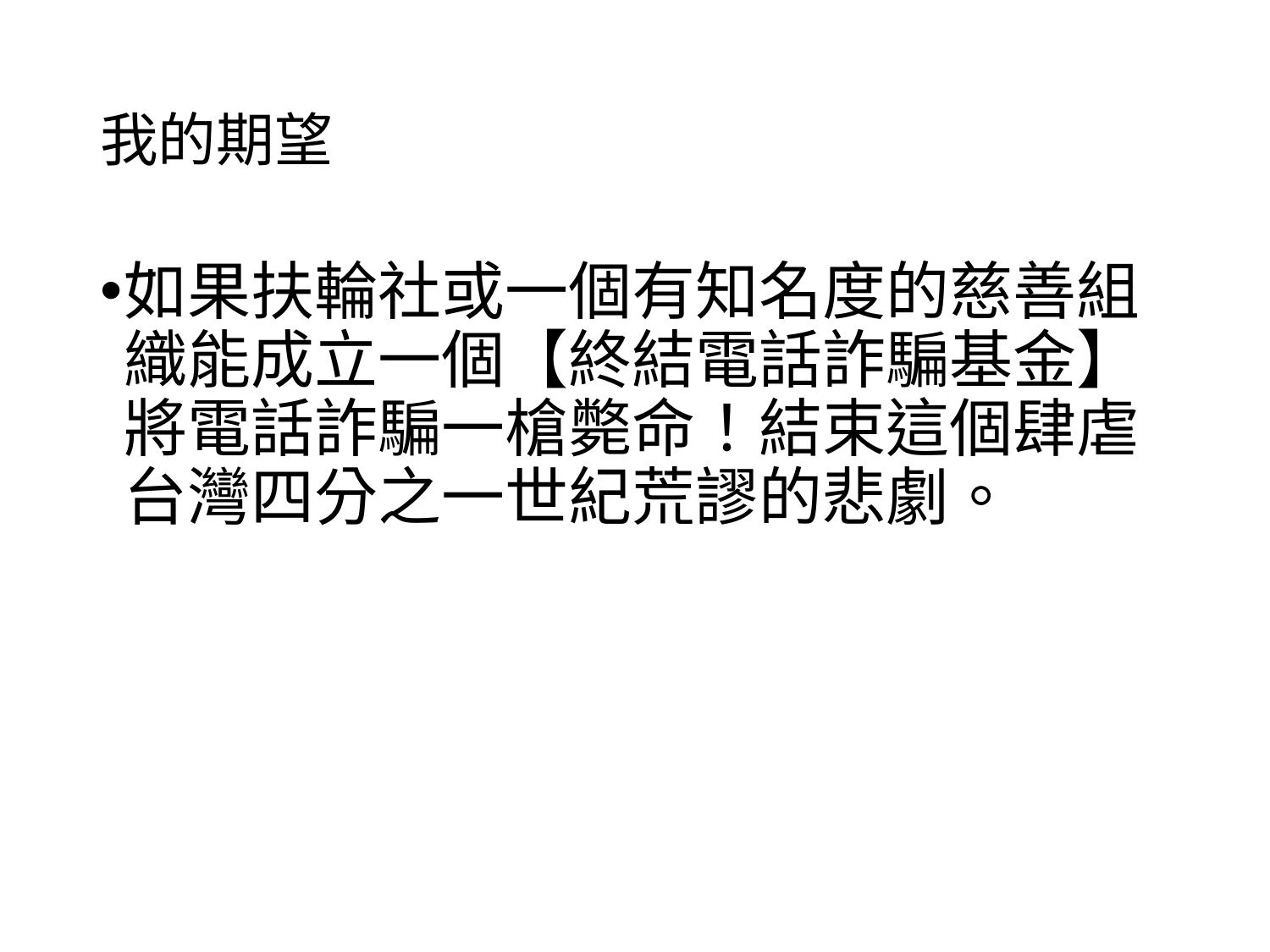

# 我的期望
如果扶輪社或一個有知名度的慈善組織能成立一個【終結電話詐騙基金】將電話詐騙一槍斃命！結束這個肆虐台灣四分之一世紀荒謬的悲劇。